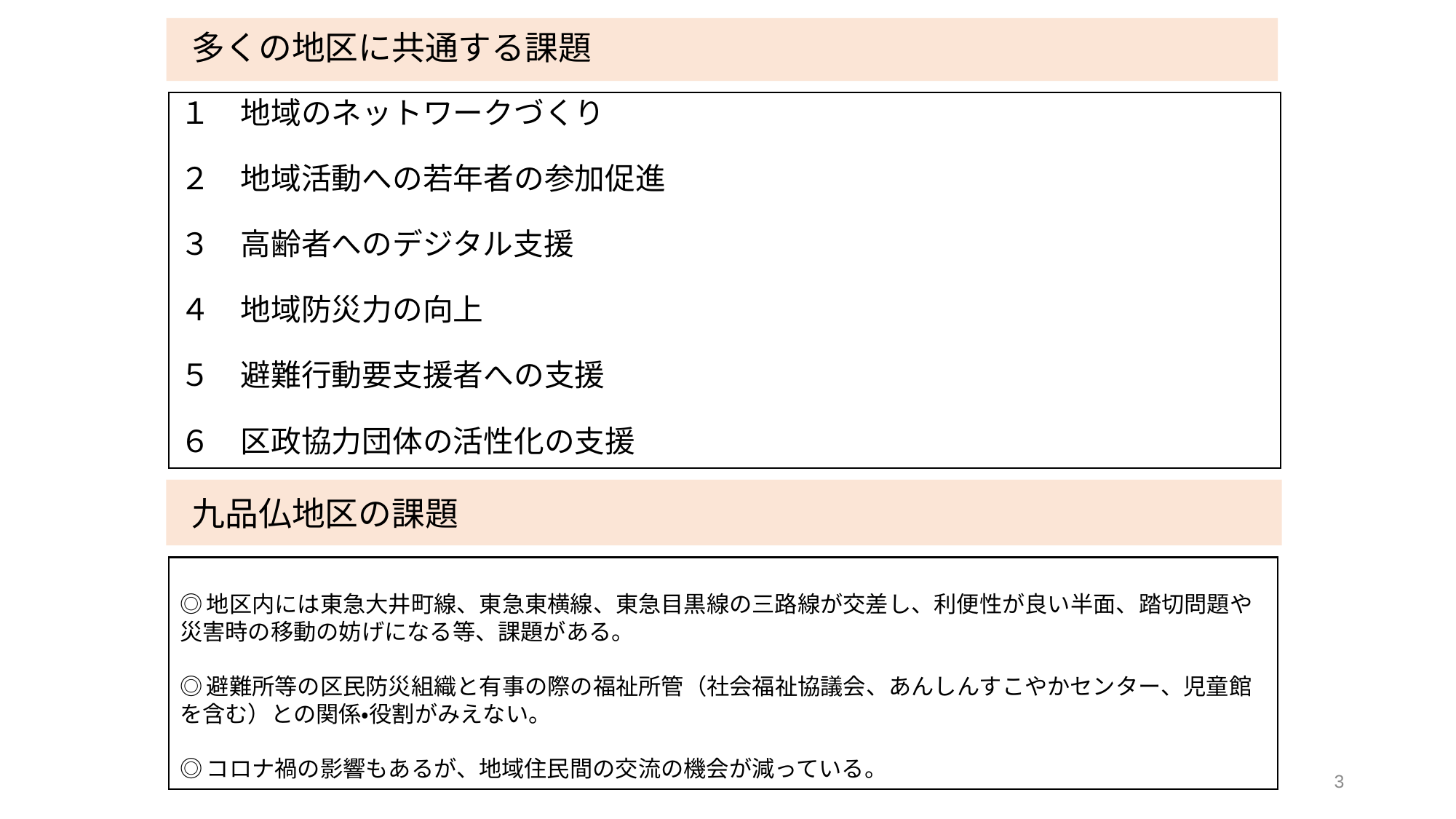

多くの地区に共通する課題
# １　地域のネットワークづくり ２　地域活動への若年者の参加促進 ３　高齢者へのデジタル支援 ４　地域防災力の向上 ５　避難行動要支援者への支援 ６　区政協力団体の活性化の支援
九品仏地区の課題

◎地区内には東急大井町線、東急東横線、東急目黒線の三路線が交差し、利便性が良い半面、踏切問題や災害時の移動の妨げになる等、課題がある。

◎避難所等の区民防災組織と有事の際の福祉所管（社会福祉協議会、あんしんすこやかセンター、児童館を含む）との関係・役割がみえない。

◎コロナ禍の影響もあるが、地域住民間の交流の機会が減っている。
3